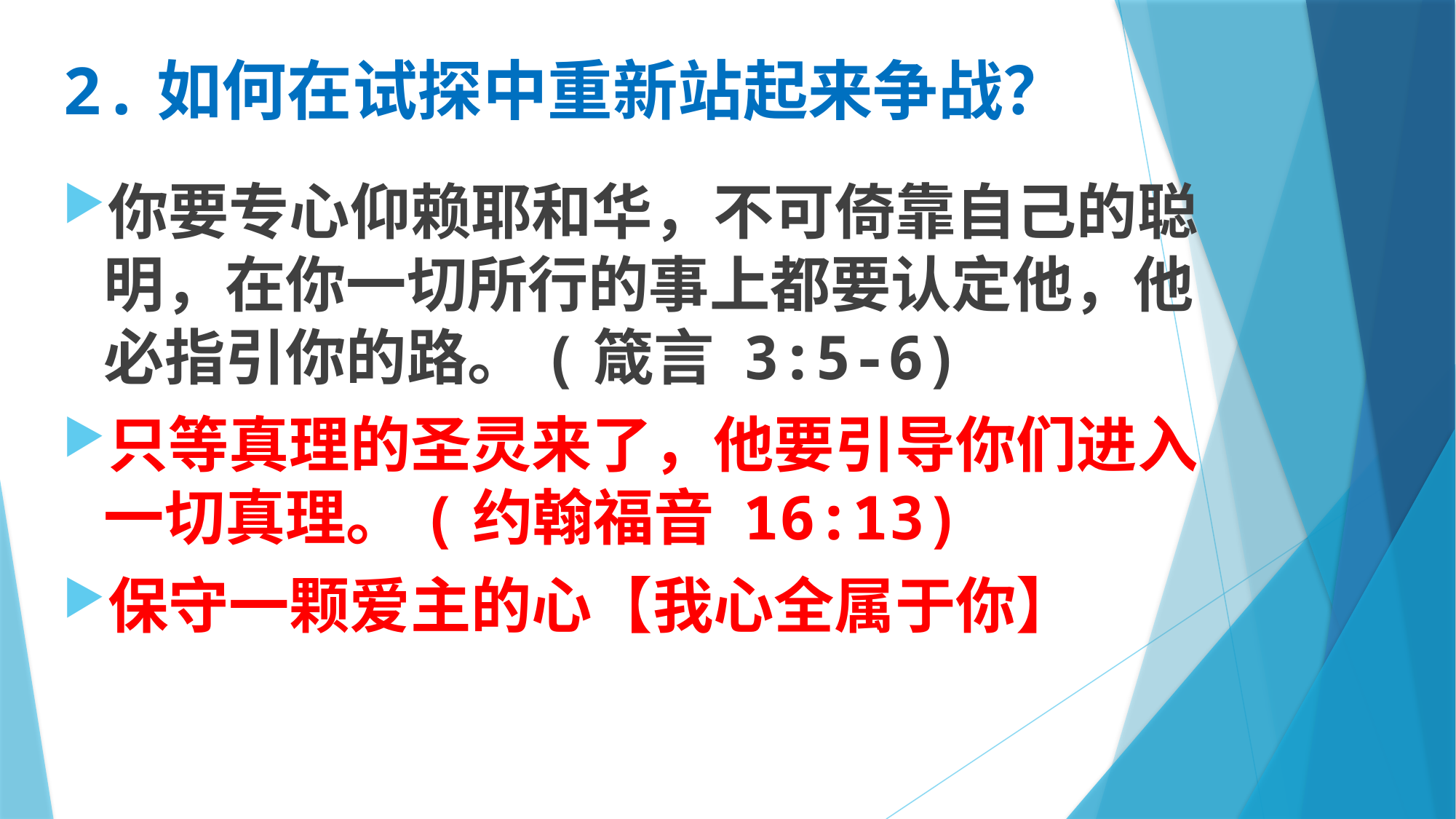

# 2.如何在试探中重新站起来争战？
你要专心仰赖耶和华，不可倚靠自己的聪明，在你一切所行的事上都要认定他，他必指引你的路。(箴言 3:5-6)
只等真理的圣灵来了，他要引导你们进入一切真理。(约翰福音 16:13)
保守一颗爱主的心【我心全属于你】